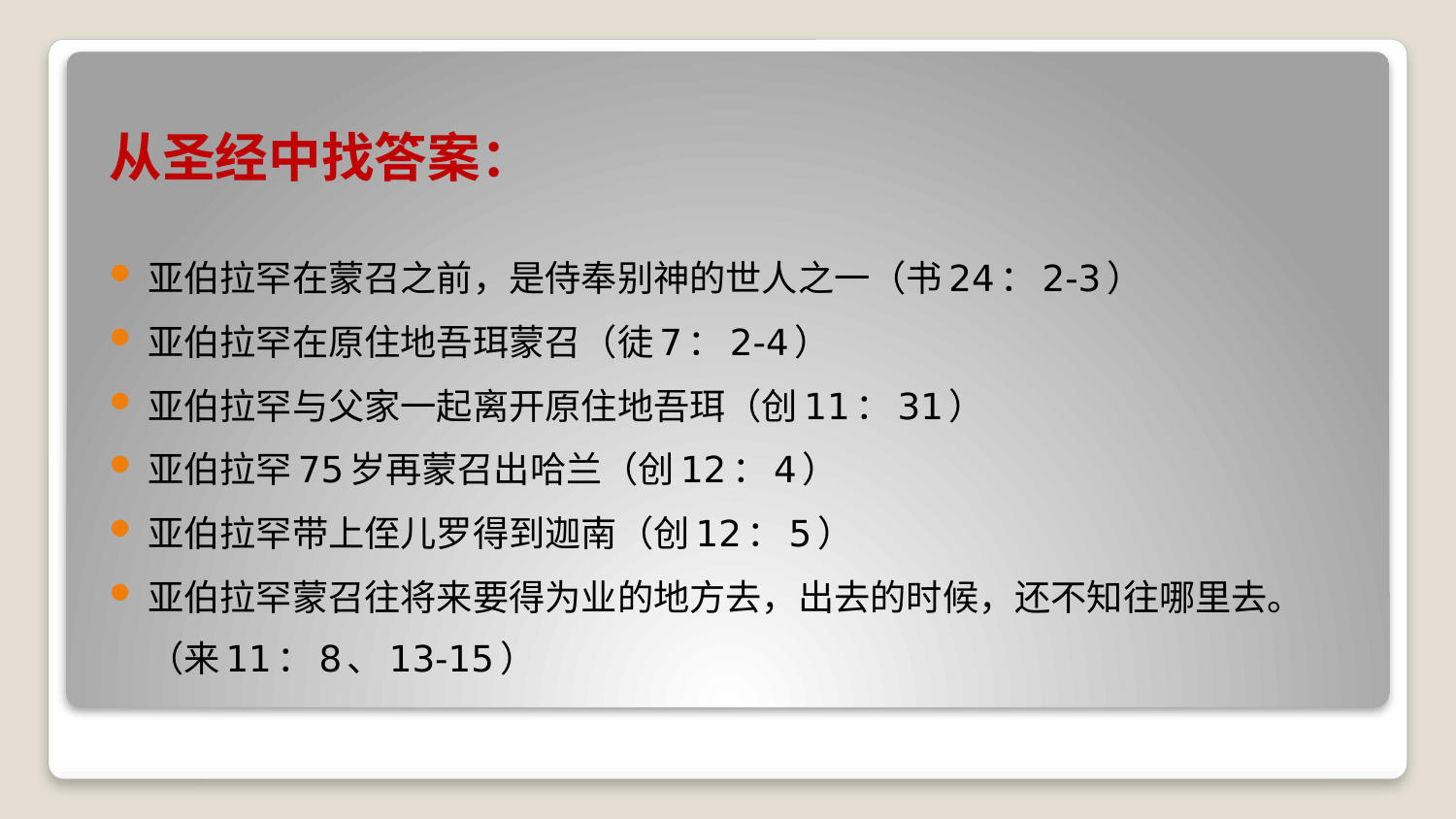

从圣经中找答案：

亚伯拉罕在蒙召之前，是侍奉别神的世人之一（书24：2-3）
亚伯拉罕在原住地吾珥蒙召（徒7：2-4）
亚伯拉罕与父家一起离开原住地吾珥（创11：31）
亚伯拉罕75岁再蒙召出哈兰（创12：4）
亚伯拉罕带上侄儿罗得到迦南（创12：5）
亚伯拉罕蒙召往将来要得为业的地方去，出去的时候，还不知往哪里去。（来11：8、13-15）